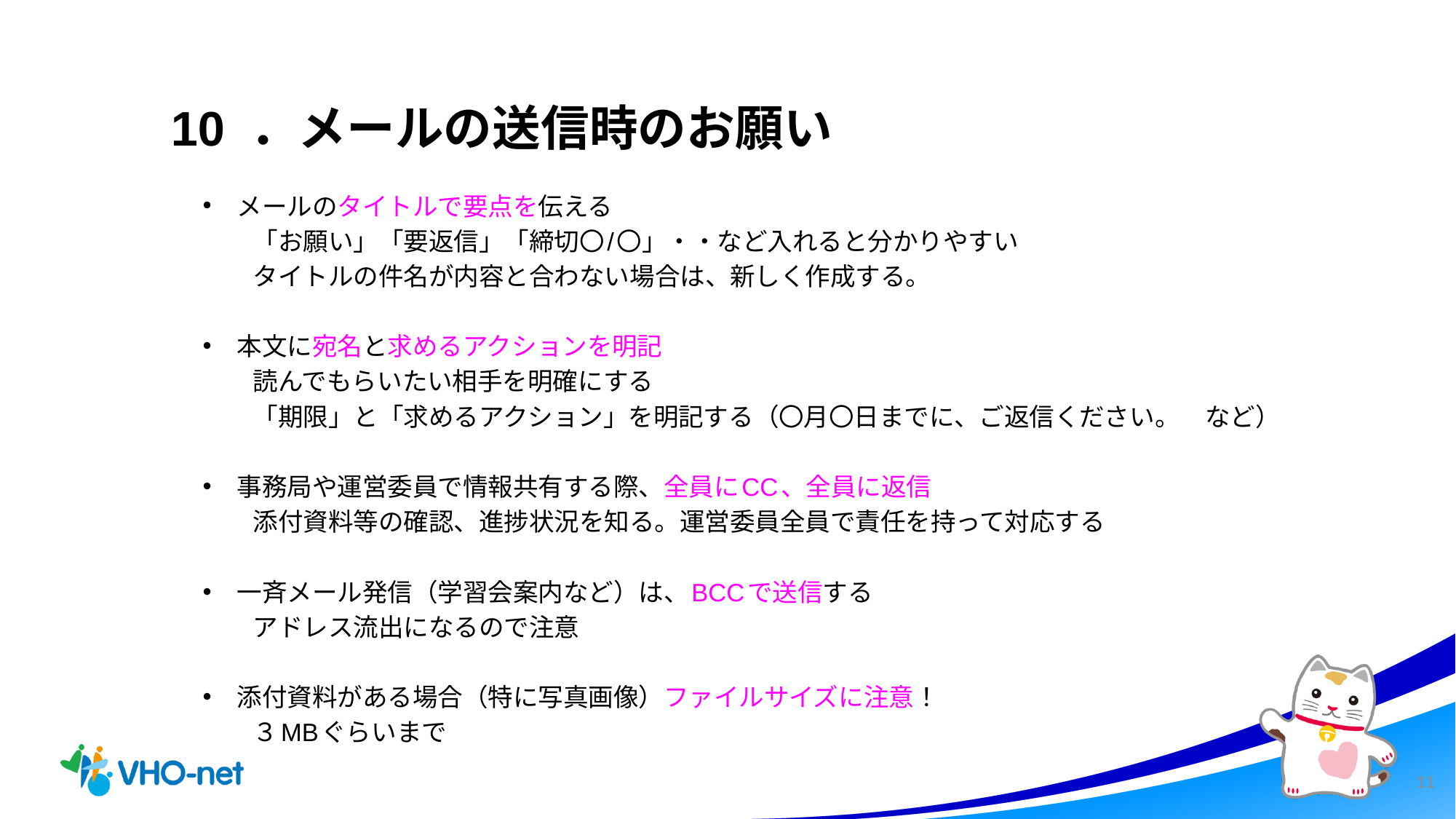

10 ．メールの送信時のお願い
メールのタイトルで要点を伝える
　　「お願い」「要返信」「締切〇/〇」・・など入れると分かりやすい
　　タイトルの件名が内容と合わない場合は、新しく作成する。

本文に宛名と求めるアクションを明記
　　読んでもらいたい相手を明確にする
　　「期限」と「求めるアクション」を明記する（〇月〇日までに、ご返信ください。　など）

事務局や運営委員で情報共有する際、全員にCC、全員に返信
　　添付資料等の確認、進捗状況を知る。運営委員全員で責任を持って対応する

一斉メール発信（学習会案内など）は、BCCで送信する
　　アドレス流出になるので注意

添付資料がある場合（特に写真画像）ファイルサイズに注意！
　　３MBぐらいまで

11